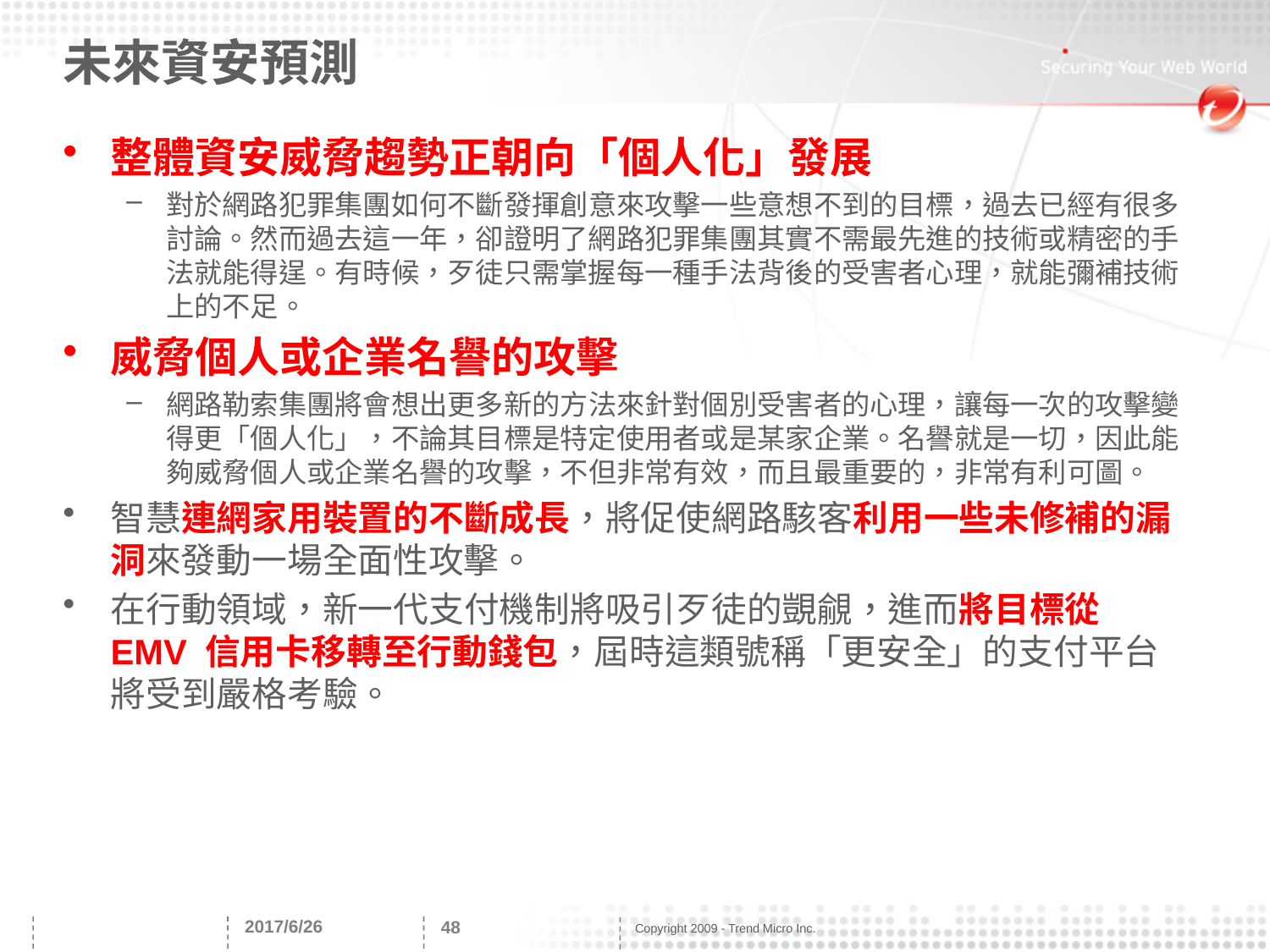

# 未來資安預測
整體資安威脅趨勢正朝向「個人化」發展
對於網路犯罪集團如何不斷發揮創意來攻擊一些意想不到的目標，過去已經有很多討論。然而過去這一年，卻證明了網路犯罪集團其實不需最先進的技術或精密的手法就能得逞。有時候，歹徒只需掌握每一種手法背後的受害者心理，就能彌補技術上的不足。
威脅個人或企業名譽的攻擊
網路勒索集團將會想出更多新的方法來針對個別受害者的心理，讓每一次的攻擊變得更「個人化」，不論其目標是特定使用者或是某家企業。名譽就是一切，因此能夠威脅個人或企業名譽的攻擊，不但非常有效，而且最重要的，非常有利可圖。
智慧連網家用裝置的不斷成長，將促使網路駭客利用一些未修補的漏洞來發動一場全面性攻擊。
在行動領域，新一代支付機制將吸引歹徒的覬覦，進而將目標從 EMV 信用卡移轉至行動錢包，屆時這類號稱「更安全」的支付平台將受到嚴格考驗。
2017/6/26
48